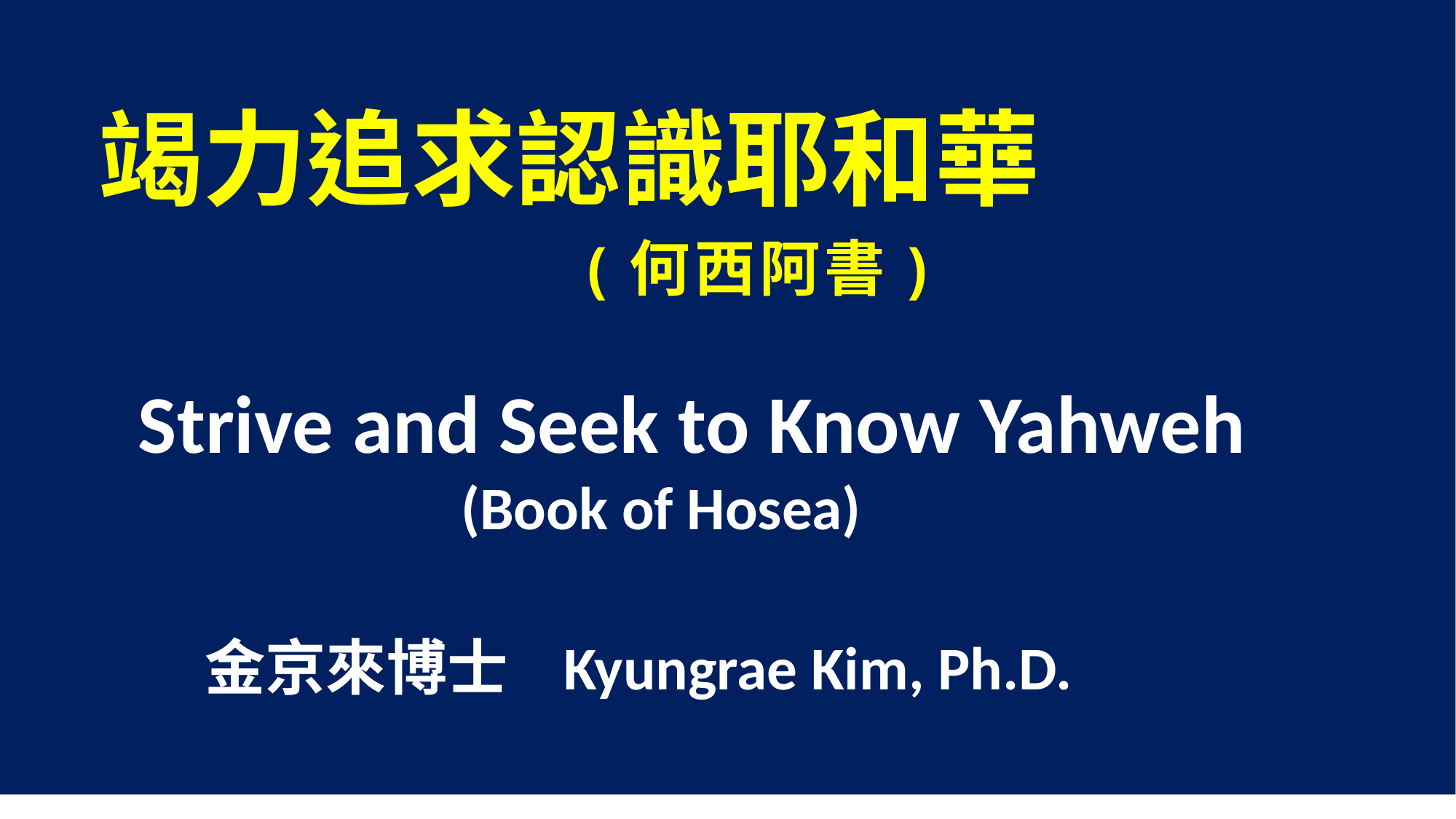

竭力追求認識耶和華
             (何 西 阿 書)

       Strive and Seek to Know Yahweh
                                                       (Book of Hosea)

             金京來博士   Kyungrae Kim, Ph.D.